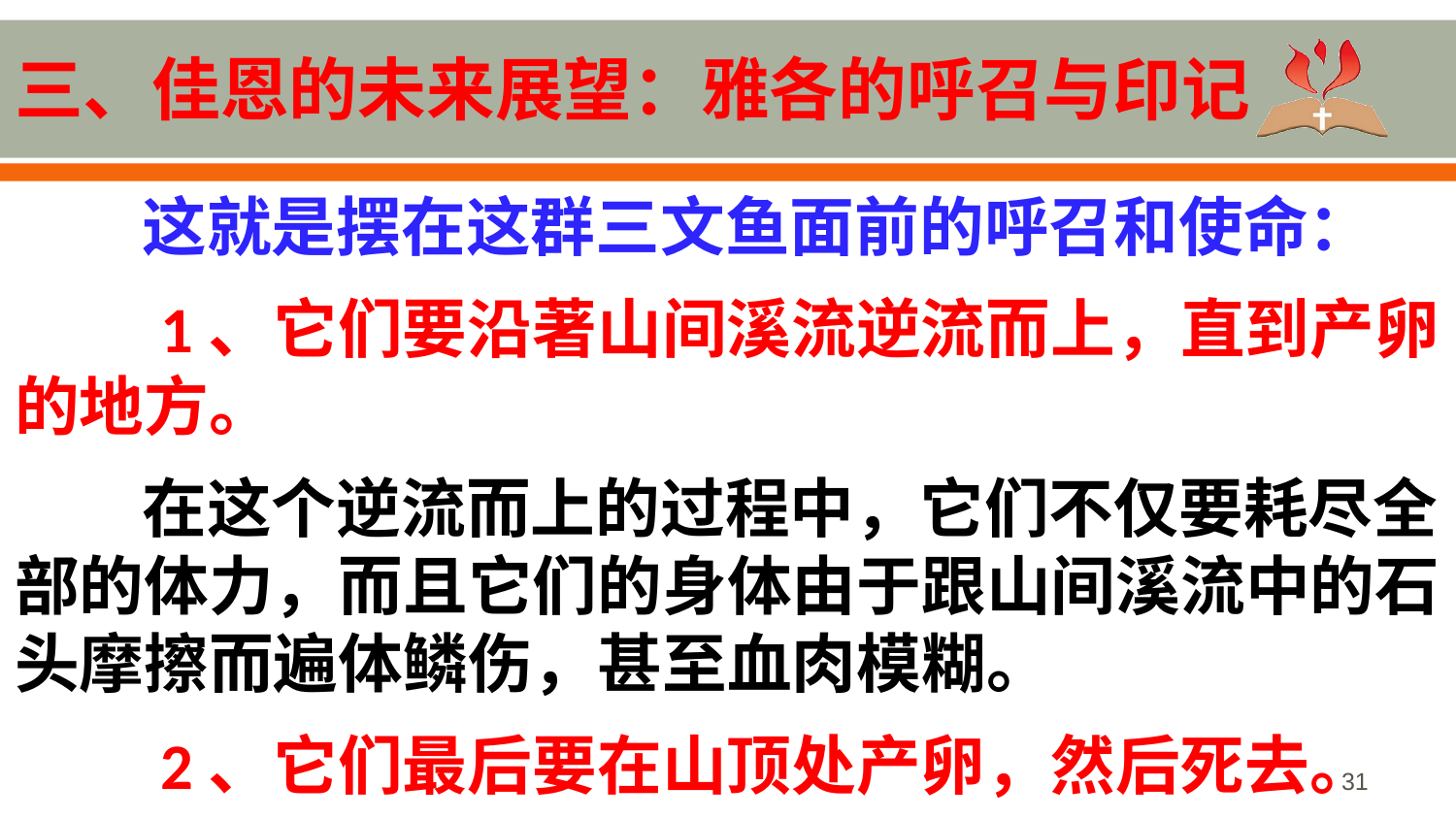

# 三、佳恩的未来展望：雅各的呼召与印记
这就是摆在这群三文鱼面前的呼召和使命：
	1、它们要沿著山间溪流逆流而上，直到产卵的地方。
在这个逆流而上的过程中，它们不仅要耗尽全部的体力，而且它们的身体由于跟山间溪流中的石头摩擦而遍体鳞伤，甚至血肉模糊。
	2、它们最后要在山顶处产卵，然后死去。

31